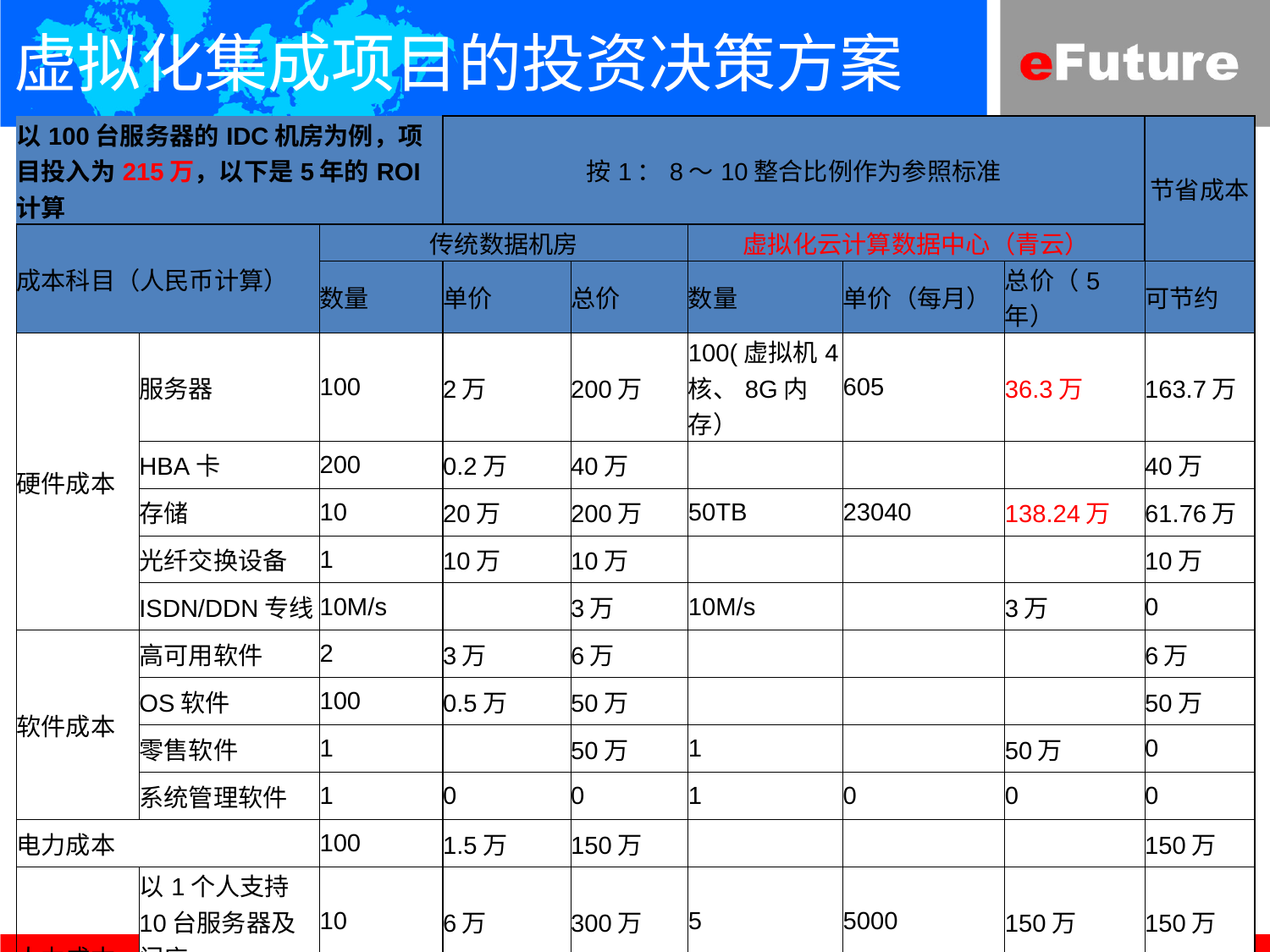

虚拟化集成项目的投资决策方案
| 以100台服务器的IDC机房为例，项目投入为215万，以下是5年的ROI计算 |  |  | 按1：8～10整合比例作为参照标准 |  |  |  |  | 节省成本 |
| --- | --- | --- | --- | --- | --- | --- | --- | --- |
| 成本科目（人民币计算） |  | 传统数据机房 |  |  | 虚拟化云计算数据中心（青云） |  |  |  |
|  |  | 数量 | 单价 | 总价 | 数量 | 单价（每月） | 总价（5年） | 可节约 |
| 硬件成本 | 服务器 | 100 | 2万 | 200万 | 100(虚拟机4核、8G内存） | 605 | 36.3万 | 163.7万 |
|  | HBA卡 | 200 | 0.2万 | 40万 |  |  |  | 40万 |
|  | 存储 | 10 | 20万 | 200万 | 50TB | 23040 | 138.24万 | 61.76万 |
|  | 光纤交换设备 | 1 | 10万 | 10万 |  |  |  | 10万 |
|  | ISDN/DDN专线 | 10M/s |  | 3万 | 10M/s |  | 3万 | 0 |
| 软件成本 | 高可用软件 | 2 | 3万 | 6万 |  |  |  | 6万 |
|  | OS软件 | 100 | 0.5万 | 50万 |  |  |  | 50万 |
|  | 零售软件 | 1 |  | 50万 | 1 |  | 50万 | 0 |
|  | 系统管理软件 | 1 | 0 | 0 | 1 | 0 | 0 | 0 |
| 电力成本 |  | 100 | 1.5万 | 150万 |  |  |  | 150万 |
| 人力成本 | 以1个人支持10台服务器及门店 | 10 | 6万 | 300万 | 5 | 5000 | 150万 | 150万 |
|  | 虚拟化集成项目实施人力成本 |  |  |  |  |  | 40万 | -40万 |
| TCO节省% | 58.6% |  | 五年总成本 | 1009万 |  |  | 418万 | 591万 |